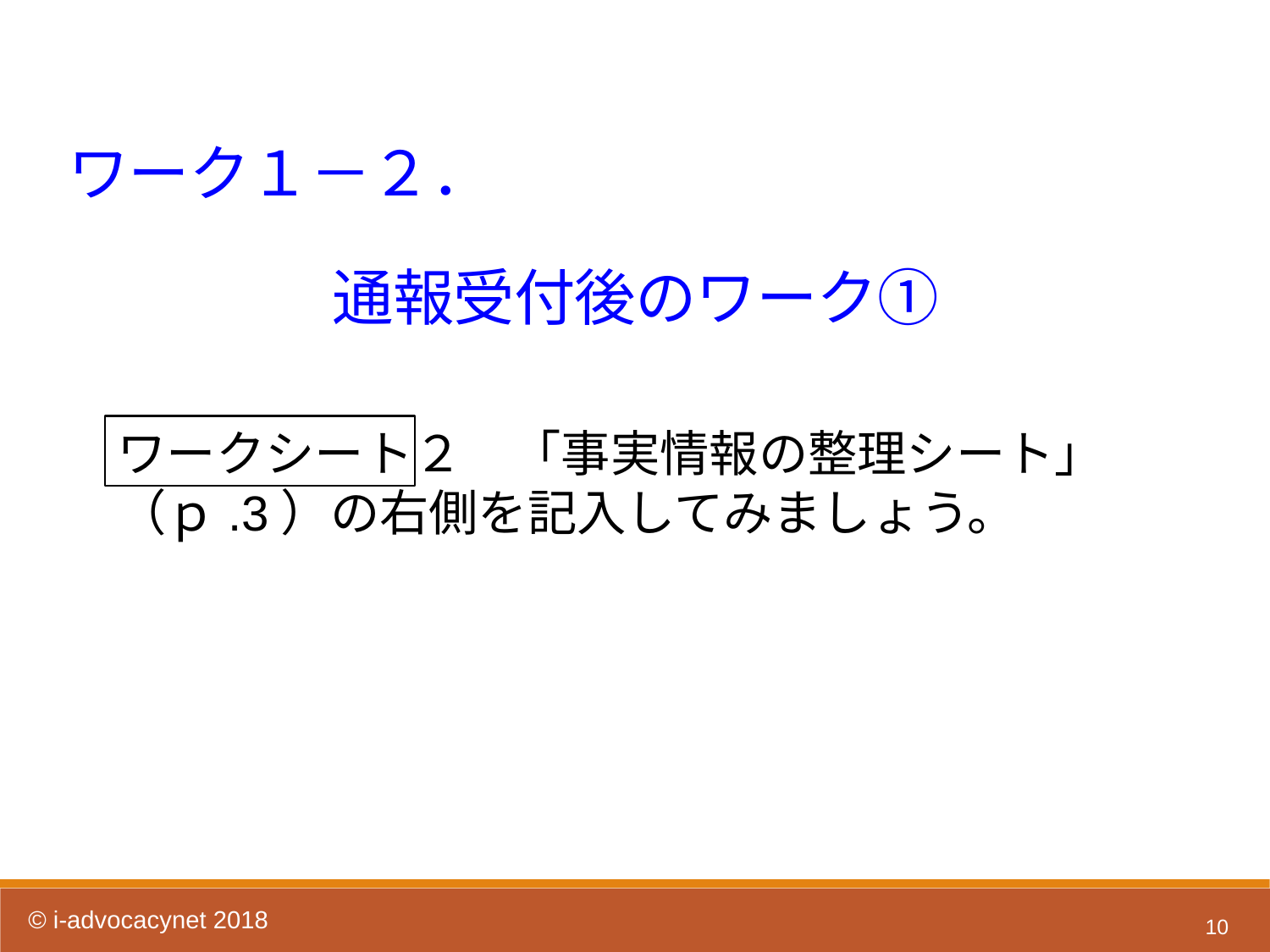

ワーク１－２．

通報受付後のワーク①

ワークシート２　「事実情報の整理シート」（ｐ.3）の右側を記入してみましょう。
10